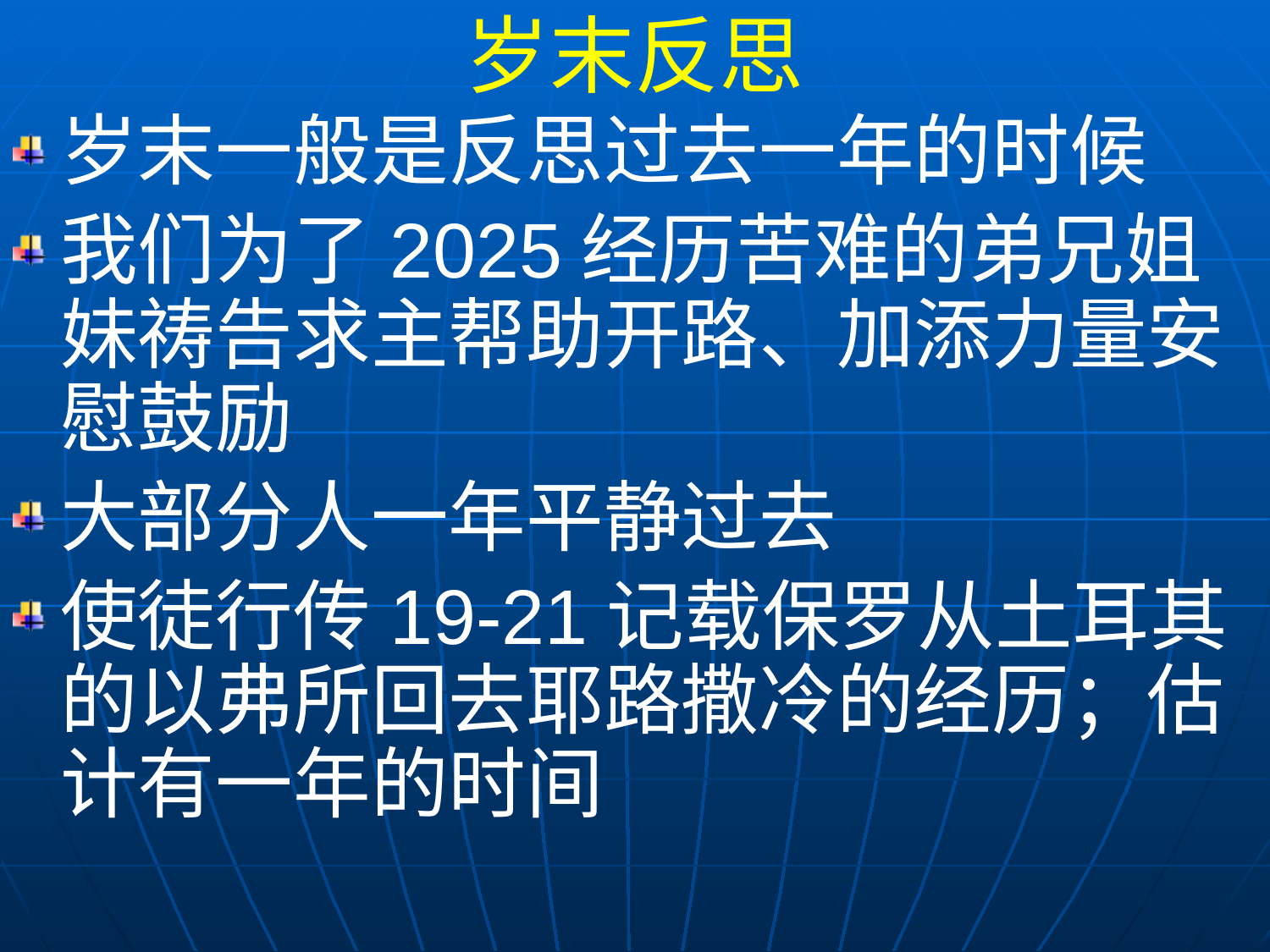

岁末反思
岁末一般是反思过去一年的时候
我们为了2025经历苦难的弟兄姐妹祷告求主帮助开路、加添力量安慰鼓励
大部分人一年平静过去
使徒行传19-21记载保罗从土耳其的以弗所回去耶路撒冷的经历；估计有一年的时间